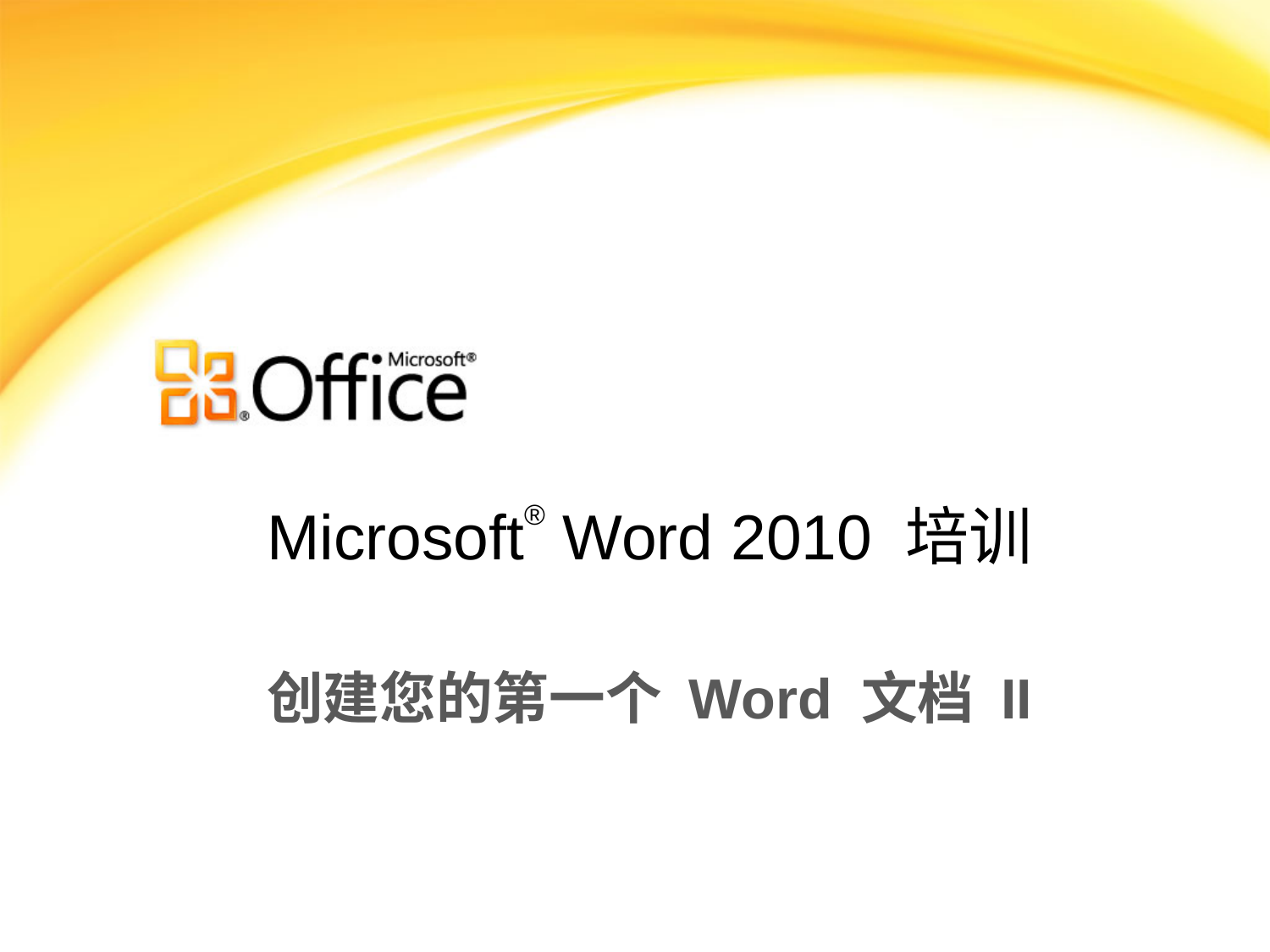

# Microsoft® Word 2010 培训
创建您的第一个 Word 文档 II